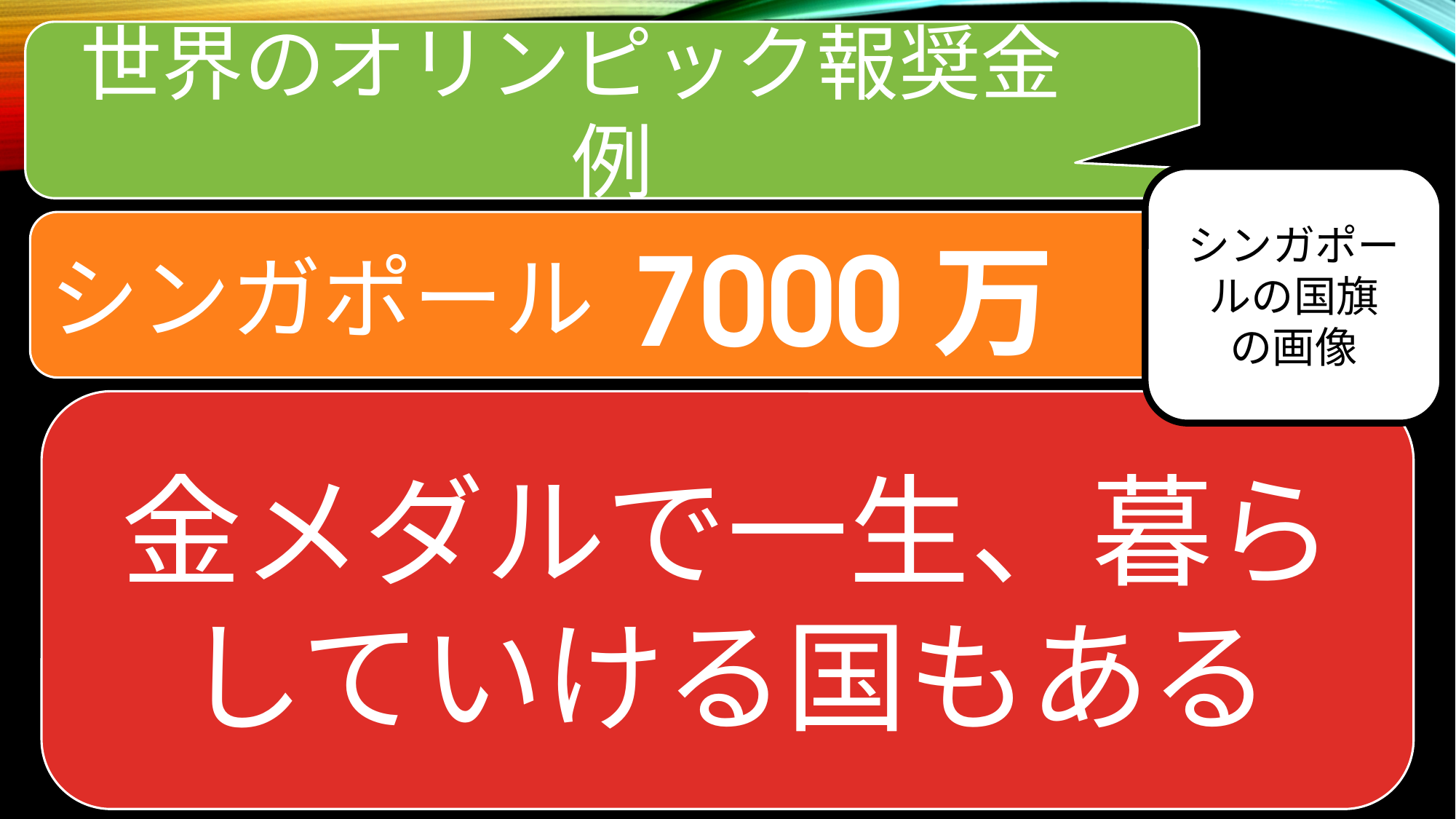

世界のオリンピック報奨金　例
#
シンガポールの国旗
の画像

シンガポール
7000万円
金メダルで一生、暮らしていける国もある